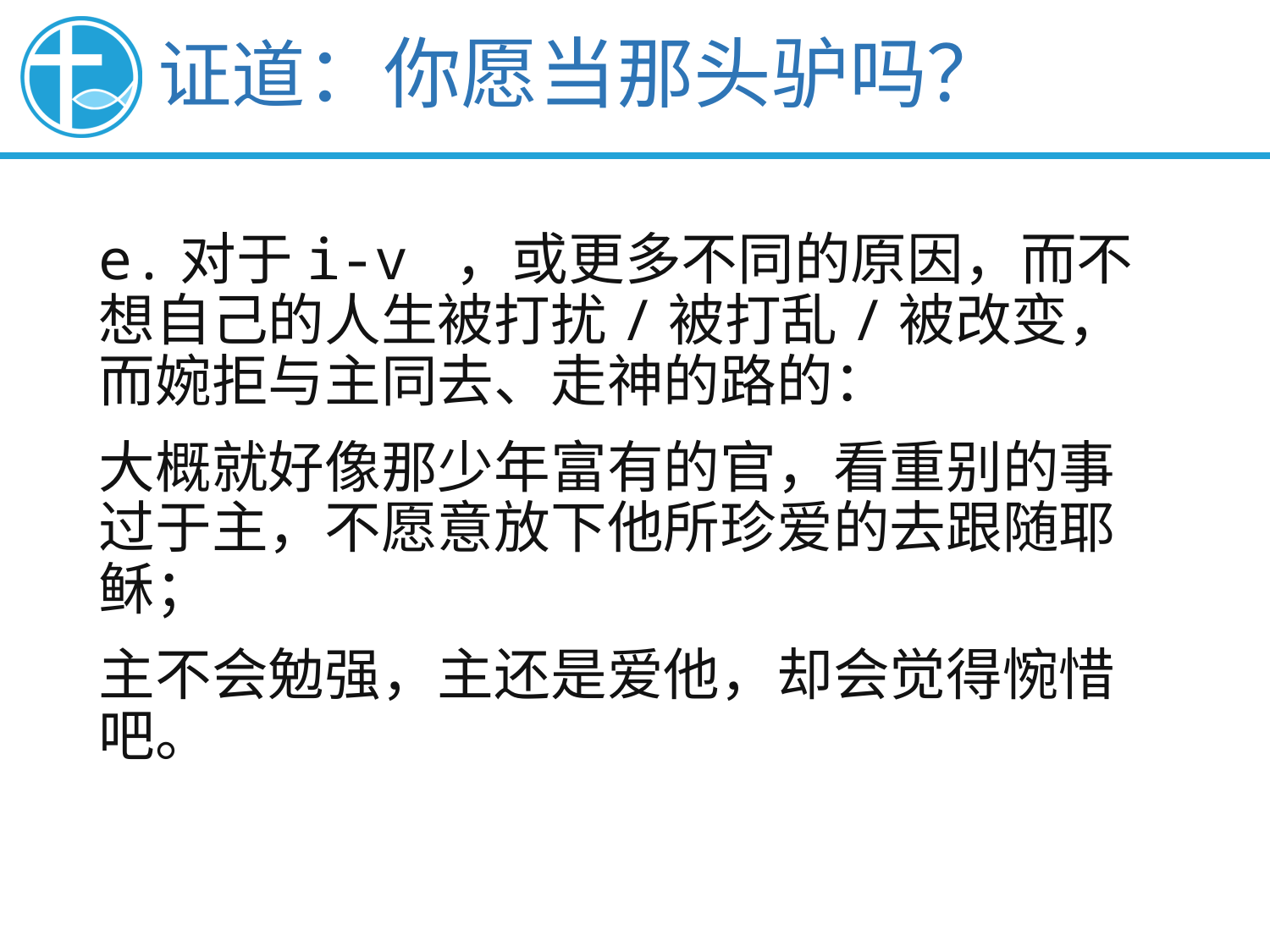

证道：你愿当那头驴吗？
e.对于i-v ，或更多不同的原因，而不想自己的人生被打扰/被打乱/被改变，而婉拒与主同去、走神的路的：
大概就好像那少年富有的官，看重别的事过于主，不愿意放下他所珍爱的去跟随耶稣；
主不会勉强，主还是爱他，却会觉得惋惜吧。